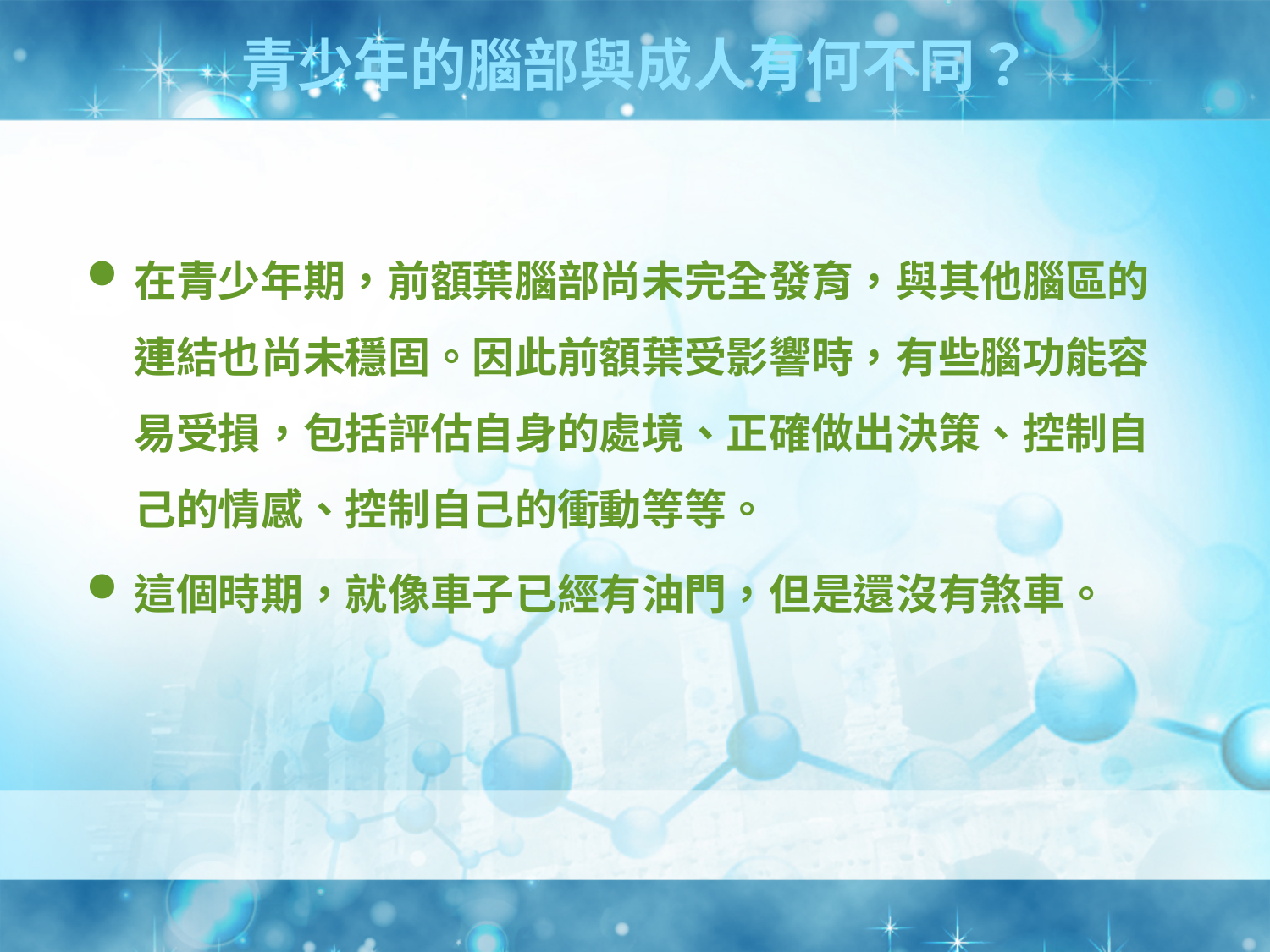

# 青少年的腦部與成人有何不同？
在青少年期，前額葉腦部尚未完全發育，與其他腦區的連結也尚未穩固。因此前額葉受影響時，有些腦功能容易受損，包括評估自身的處境、正確做出決策、控制自己的情感、控制自己的衝動等等。
這個時期，就像車子已經有油門，但是還沒有煞車。